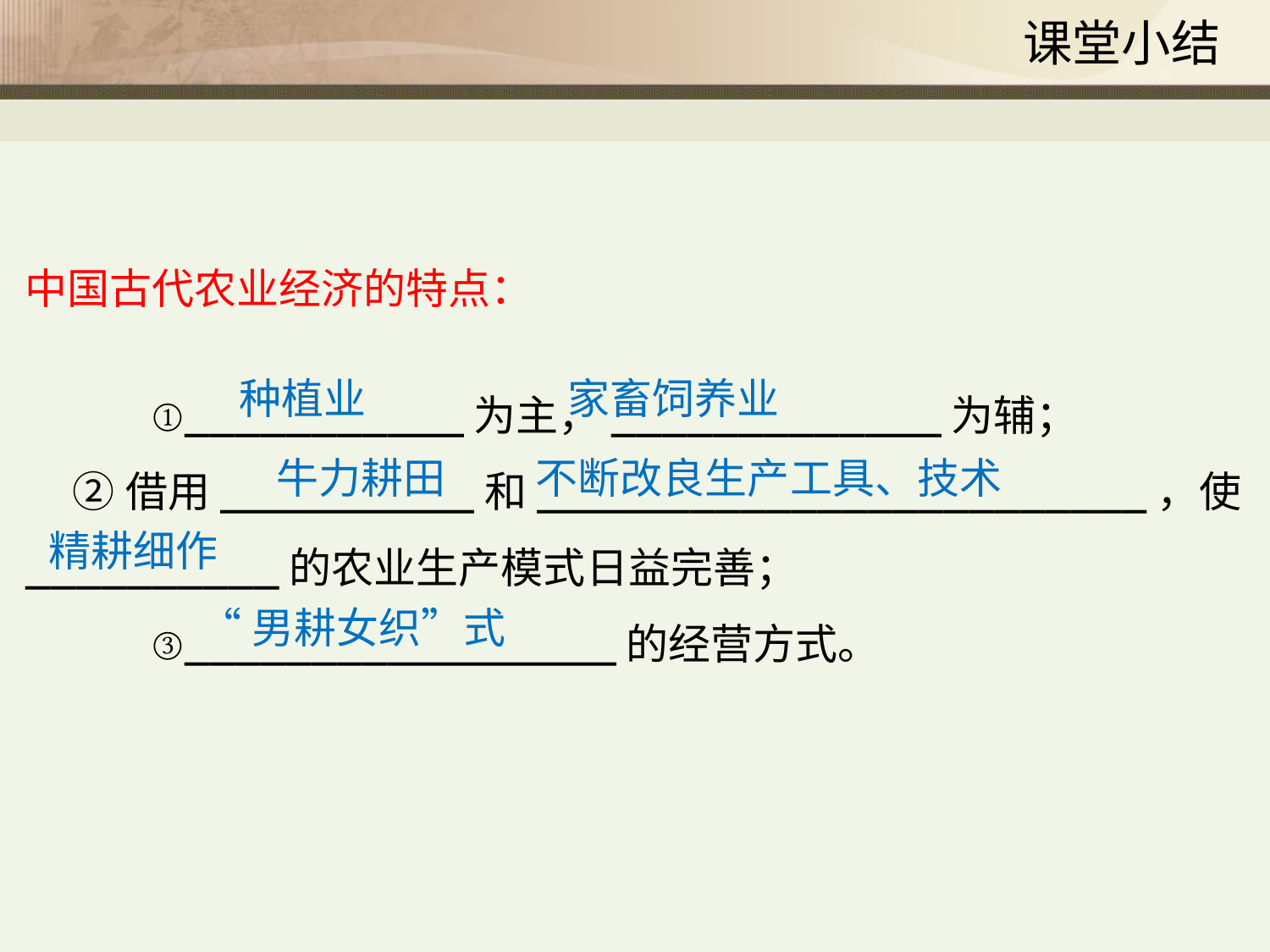

课堂小结
中国古代农业经济的特点：

     ①___________为主，_____________为辅；
     ②借用__________和________________________，使__________的农业生产模式日益完善；
     ③_________________的经营方式。
家畜饲养业
种植业
不断改良生产工具、技术
牛力耕田
精耕细作
“男耕女织”式